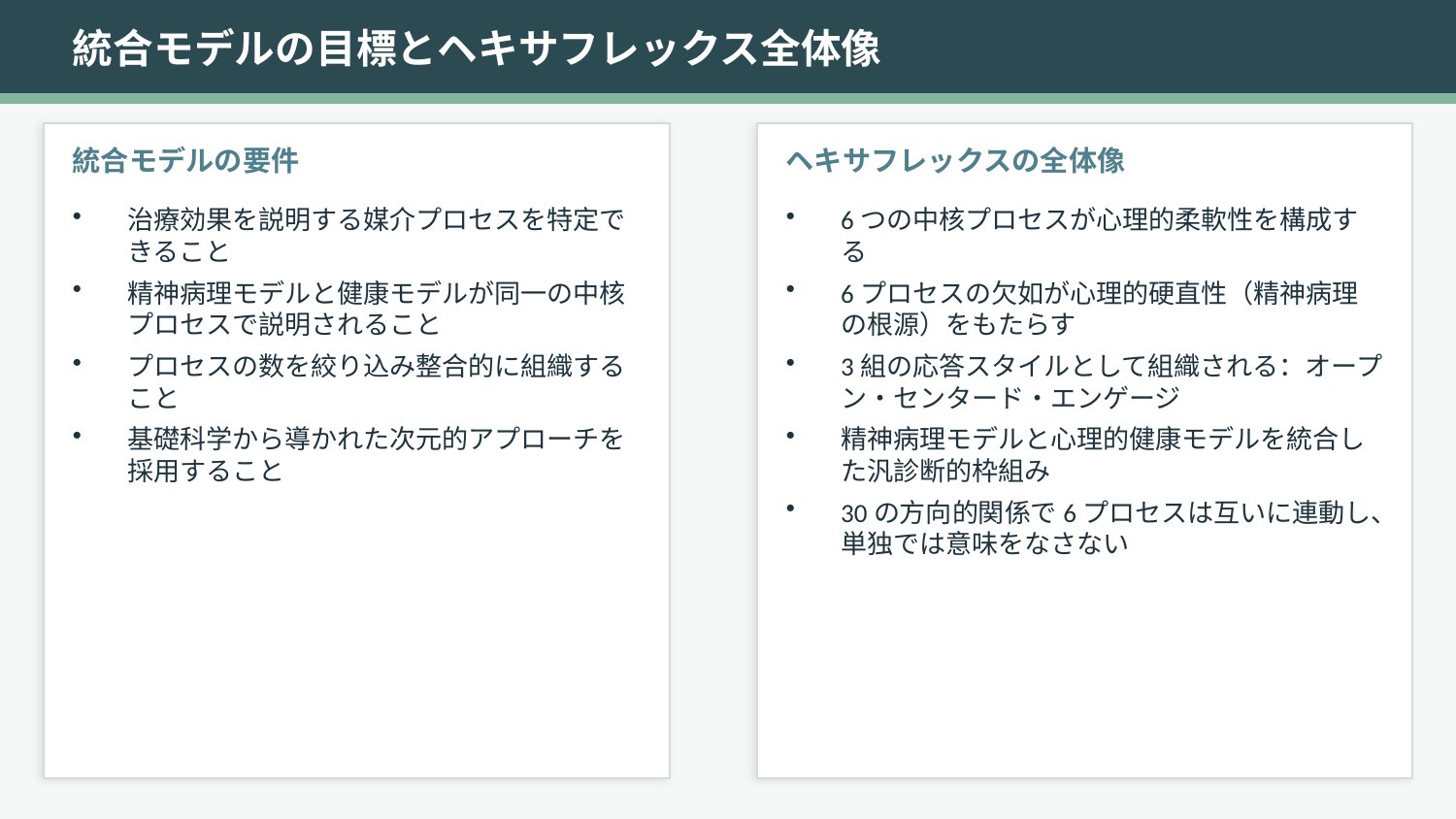

統合モデルの目標とヘキサフレックス全体像

統合モデルの要件
ヘキサフレックスの全体像
治療効果を説明する媒介プロセスを特定できること
精神病理モデルと健康モデルが同一の中核プロセスで説明されること
プロセスの数を絞り込み整合的に組織すること
基礎科学から導かれた次元的アプローチを採用すること
6つの中核プロセスが心理的柔軟性を構成する
6プロセスの欠如が心理的硬直性（精神病理の根源）をもたらす
3組の応答スタイルとして組織される：オープン・センタード・エンゲージ
精神病理モデルと心理的健康モデルを統合した汎診断的枠組み
30の方向的関係で6プロセスは互いに連動し、単独では意味をなさない